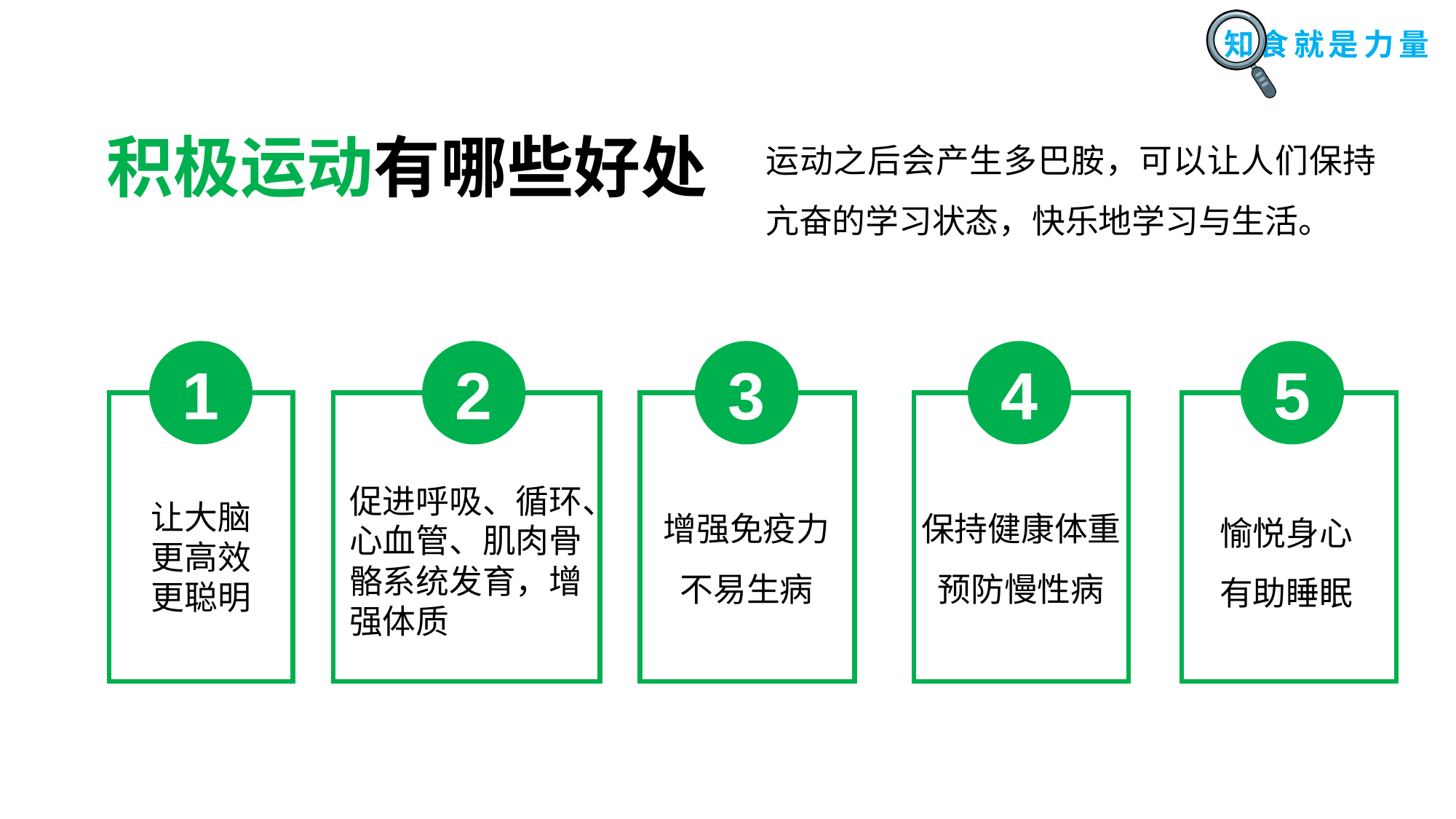

运动之后会产生多巴胺，可以让人们保持亢奋的学习状态，快乐地学习与生活。
积极运动有哪些好处
1
2
3
4
5

促进呼吸、循环、心血管、肌肉骨骼系统发育，增强体质
保持健康体重预防慢性病
增强免疫力
不易生病
愉悦身心有助睡眠
让大脑
更高效
更聪明